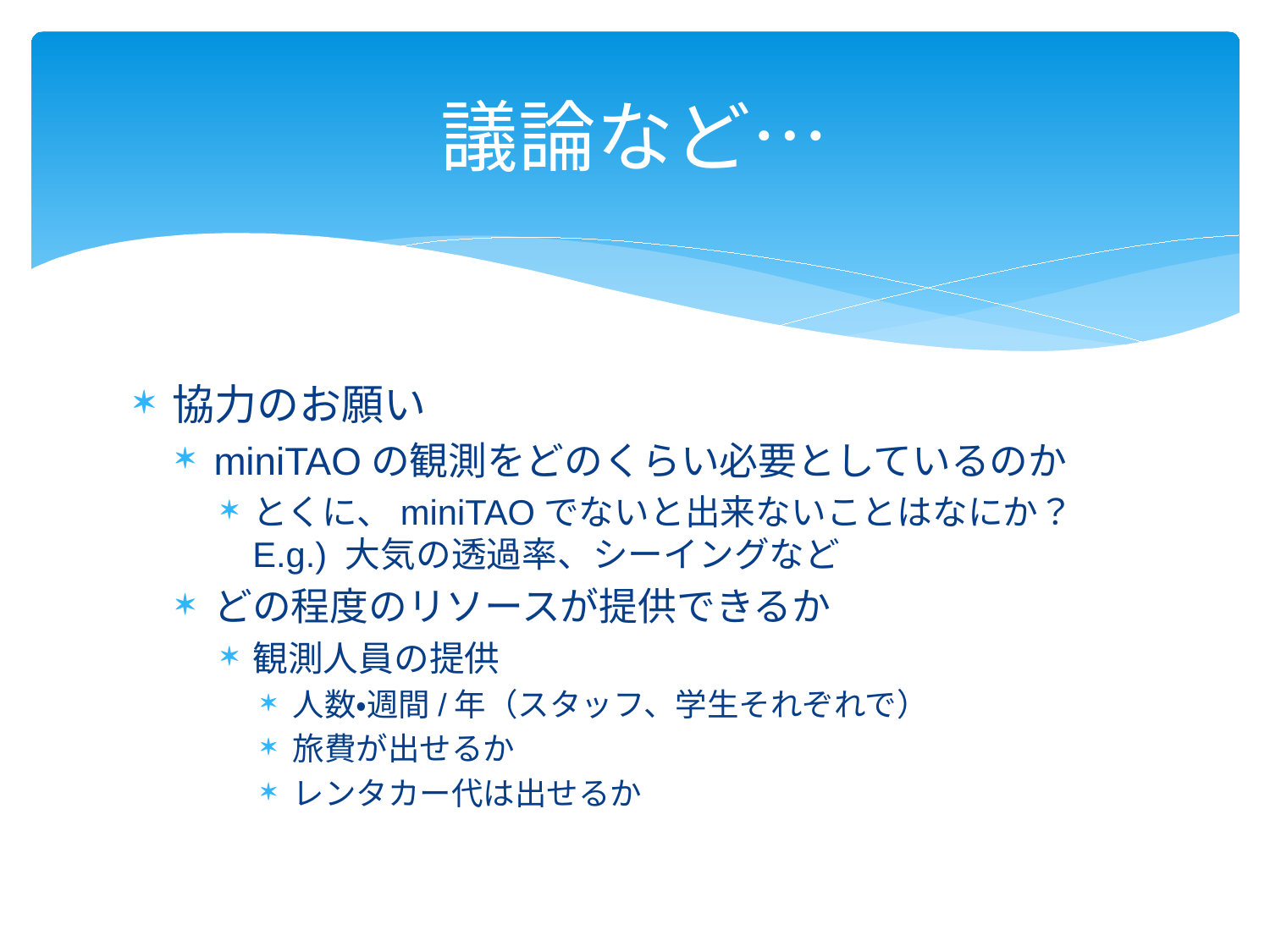

# 議論など…
協力のお願い
miniTAOの観測をどのくらい必要としているのか
とくに、miniTAOでないと出来ないことはなにか？
E.g.) 大気の透過率、シーイングなど
どの程度のリソースが提供できるか
観測人員の提供
人数・週間/年（スタッフ、学生それぞれで）
旅費が出せるか
レンタカー代は出せるか